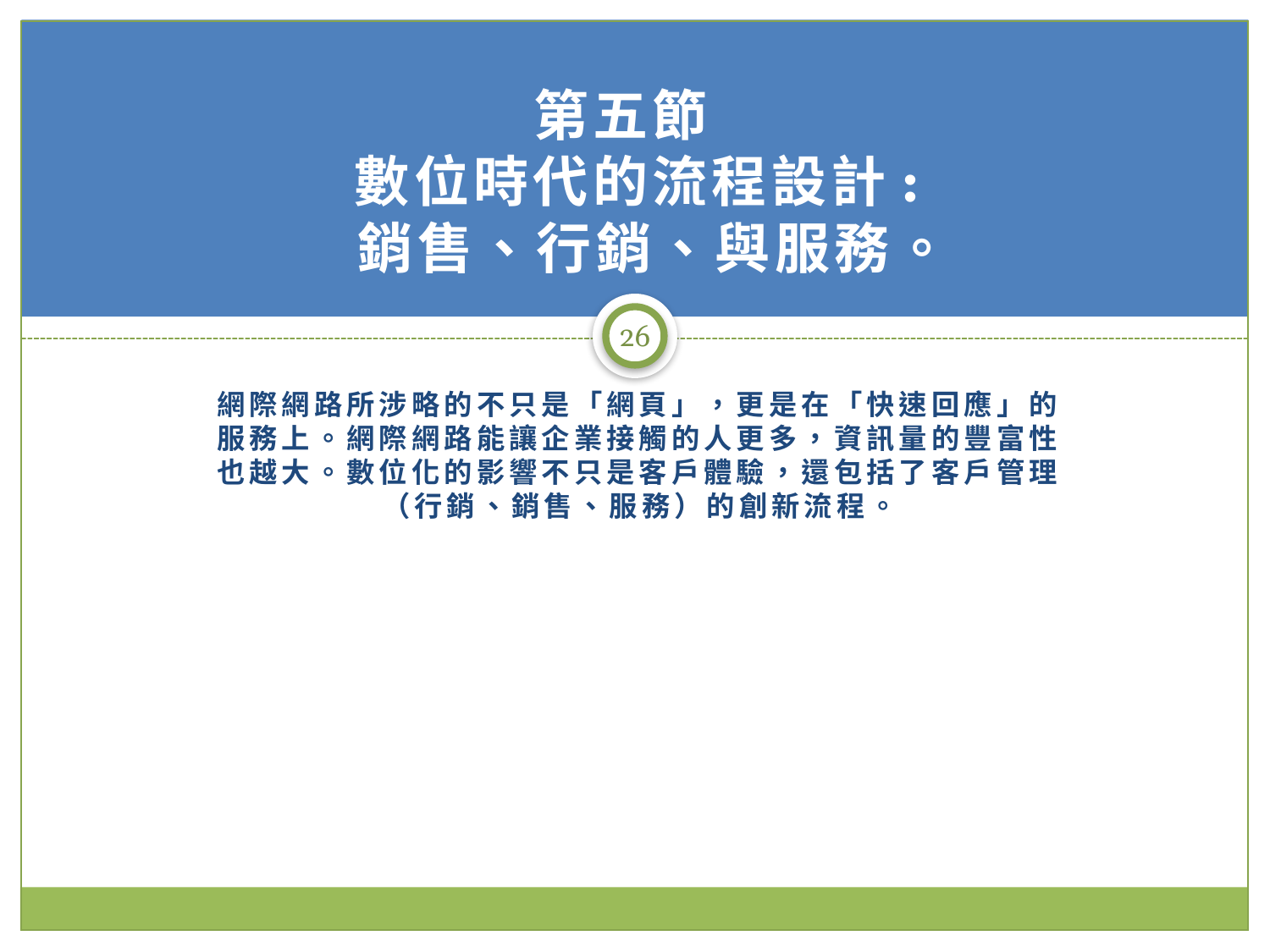

# 第五節 數位時代的流程設計: 銷售、行銷、與服務。
26
網際網路所涉略的不只是「網頁」，更是在「快速回應」的服務上。網際網路能讓企業接觸的人更多，資訊量的豐富性也越大。數位化的影響不只是客戶體驗，還包括了客戶管理（行銷、銷售、服務）的創新流程。